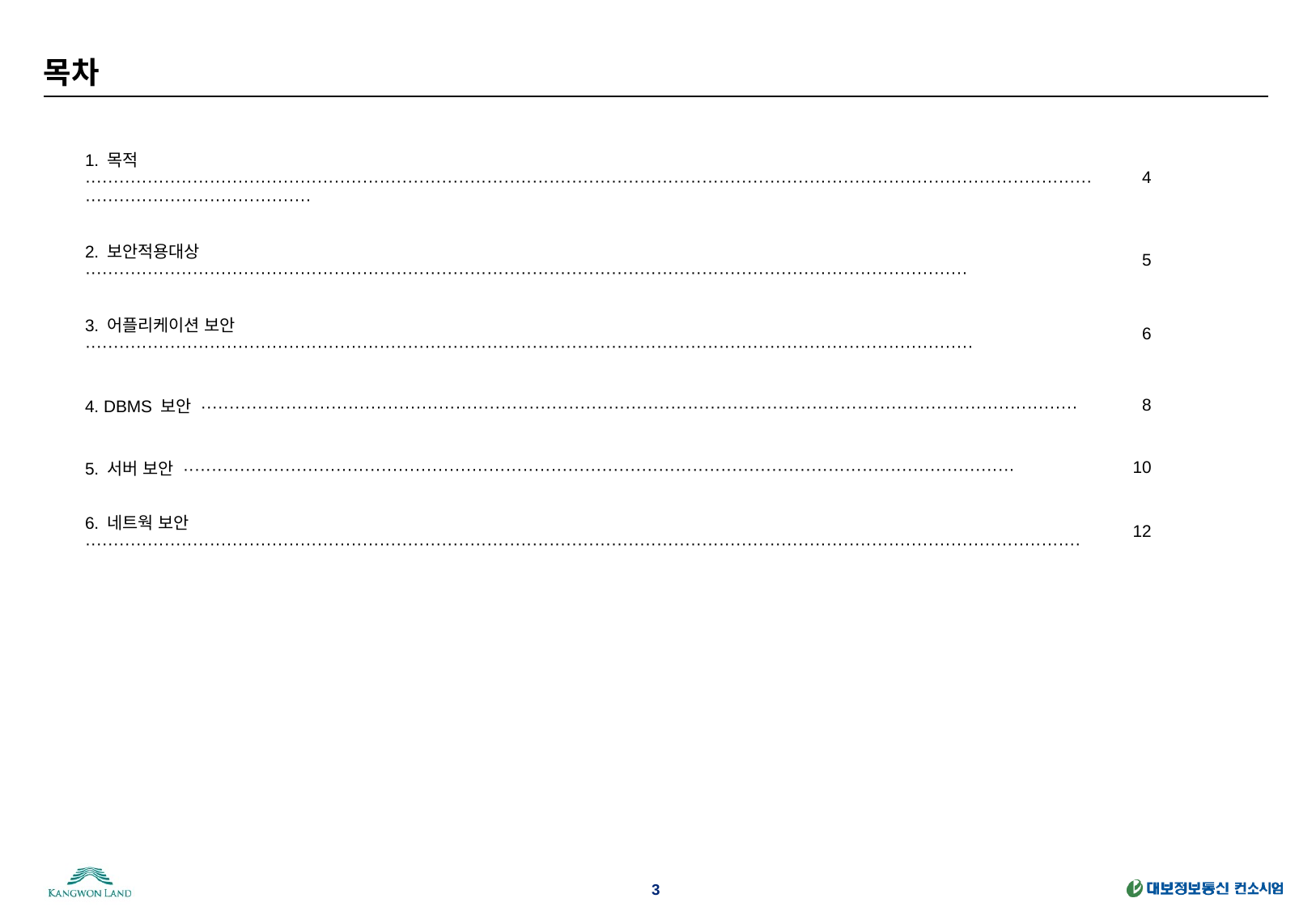

# 목차
|  |  |
| --- | --- |
| 1. 목적 ·························································································································································································································· | 4 |
| 2. 보안적용대상 ···························································································································································· | 5 |
| 3. 어플리케이션 보안 ····························································································································································· | 6 |
| 4. DBMS 보안 ··························································································································································· | 8 |
| 5. 서버 보안 ··················································································································································· | 10 |
| 6. 네트웍 보안 ················································································································································································ | 12 |
|  |  |
|  |  |
|  |  |
|  |  |
|  |  |
|  |  |
|  |  |
|  |  |
|  |  |
|  |  |
|  |  |
|  |  |
|  |  |
|  |  |
|  |  |
|  |  |
|  |  |
|  |  |
|  |  |
3